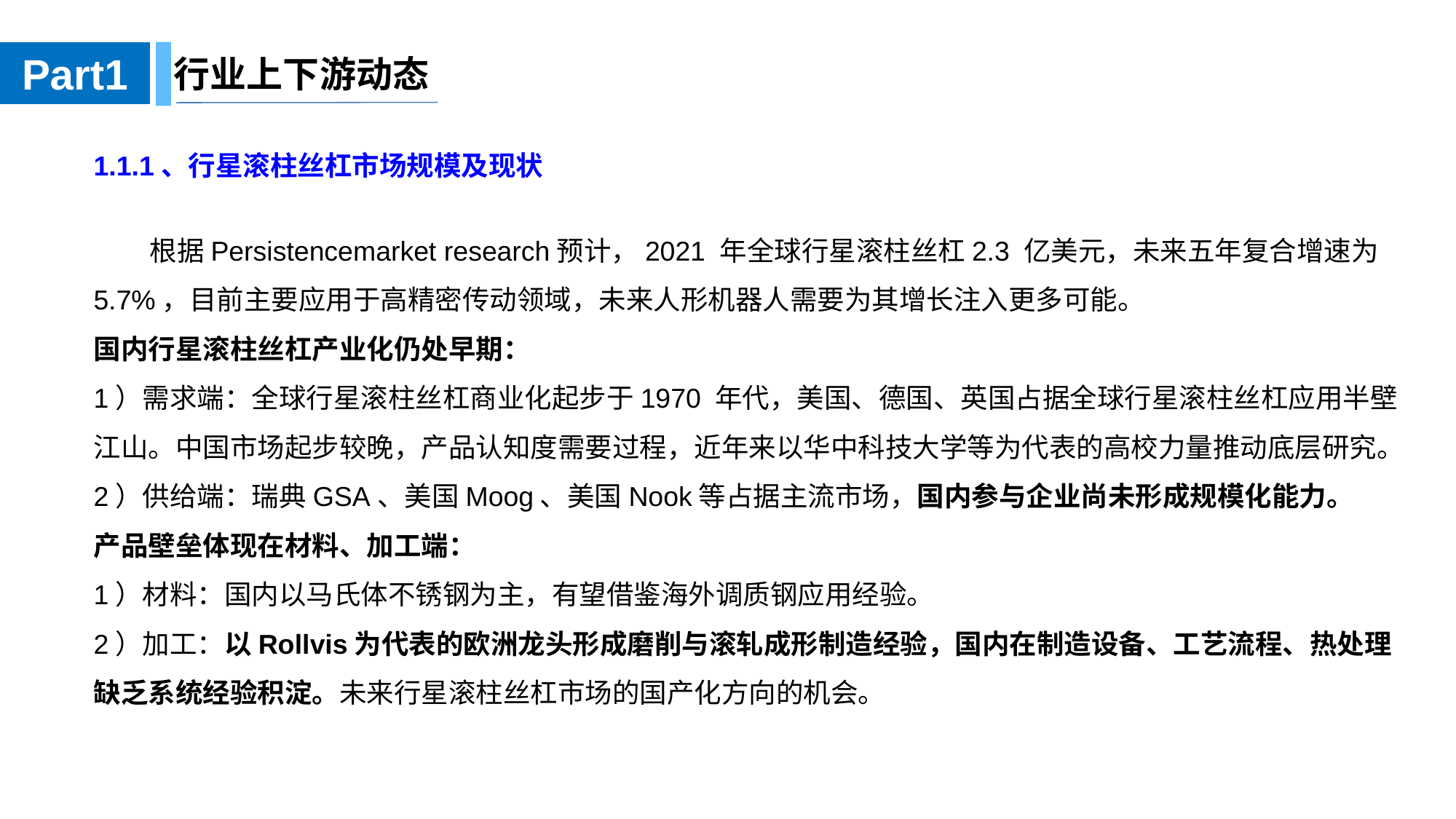

Part1
行业上下游动态
1.1.1、行星滚柱丝杠市场规模及现状
        根据Persistencemarket research预计，2021 年全球行星滚柱丝杠2.3 亿美元，未来五年复合增速为5.7%，目前主要应用于高精密传动领域，未来人形机器人需要为其增长注入更多可能。
国内行星滚柱丝杠产业化仍处早期：
1）需求端：全球行星滚柱丝杠商业化起步于1970 年代，美国、德国、英国占据全球行星滚柱丝杠应用半壁江山。中国市场起步较晚，产品认知度需要过程，近年来以华中科技大学等为代表的高校力量推动底层研究。
2）供给端：瑞典GSA、美国Moog、美国Nook等占据主流市场，国内参与企业尚未形成规模化能力。
产品壁垒体现在材料、加工端：
1）材料：国内以马氏体不锈钢为主，有望借鉴海外调质钢应用经验。
2）加工：以Rollvis为代表的欧洲龙头形成磨削与滚轧成形制造经验，国内在制造设备、工艺流程、热处理缺乏系统经验积淀。未来行星滚柱丝杠市场的国产化方向的机会。